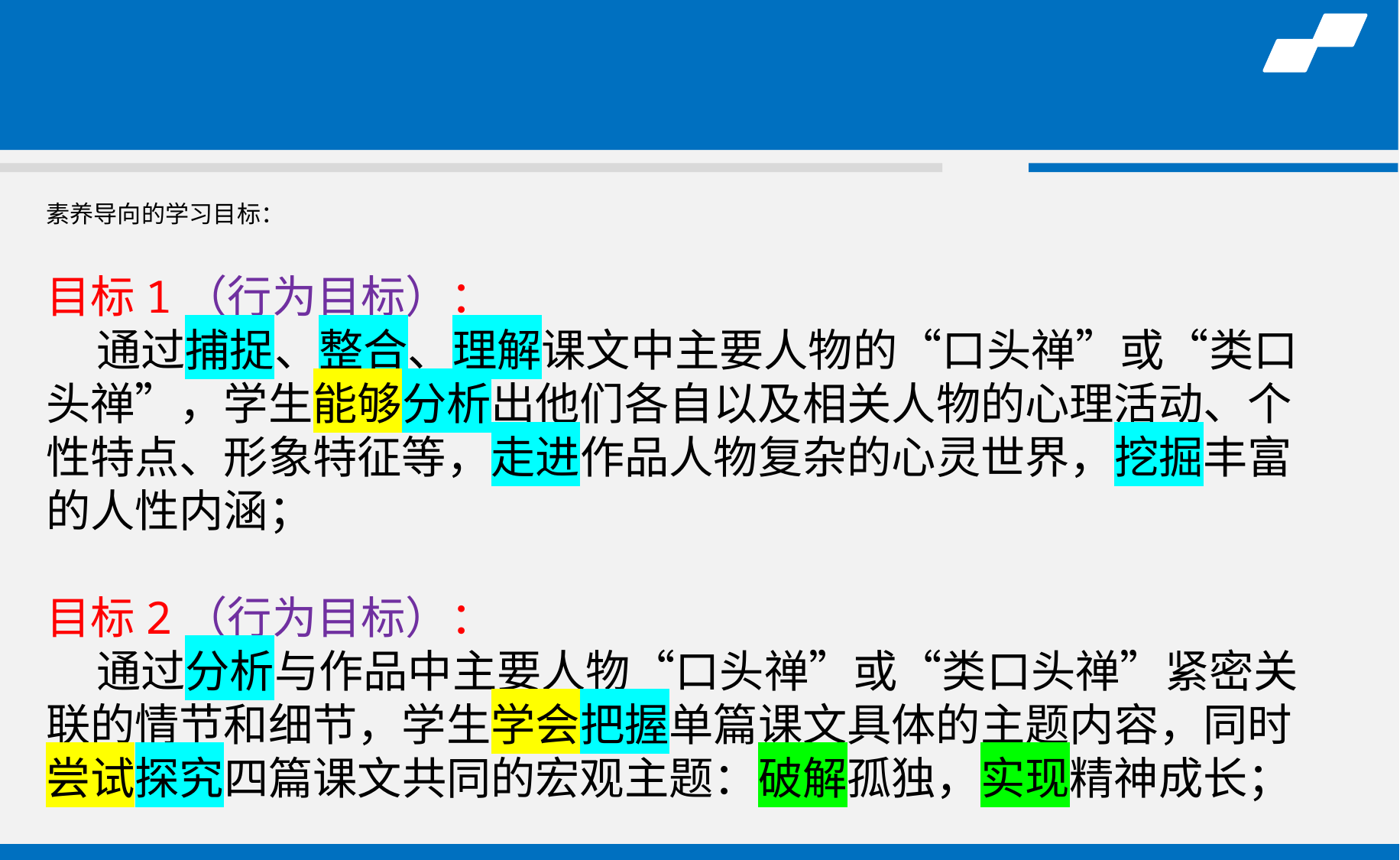

# 素养导向的学习目标：
目标1（行为目标）：
    通过捕捉、整合、理解课文中主要人物的“口头禅”或“类口头禅”，学生能够分析出他们各自以及相关人物的心理活动、个性特点、形象特征等，走进作品人物复杂的心灵世界，挖掘丰富的人性内涵；

目标2（行为目标）：
    通过分析与作品中主要人物“口头禅”或“类口头禅”紧密关联的情节和细节，学生学会把握单篇课文具体的主题内容，同时尝试探究四篇课文共同的宏观主题：破解孤独，实现精神成长；